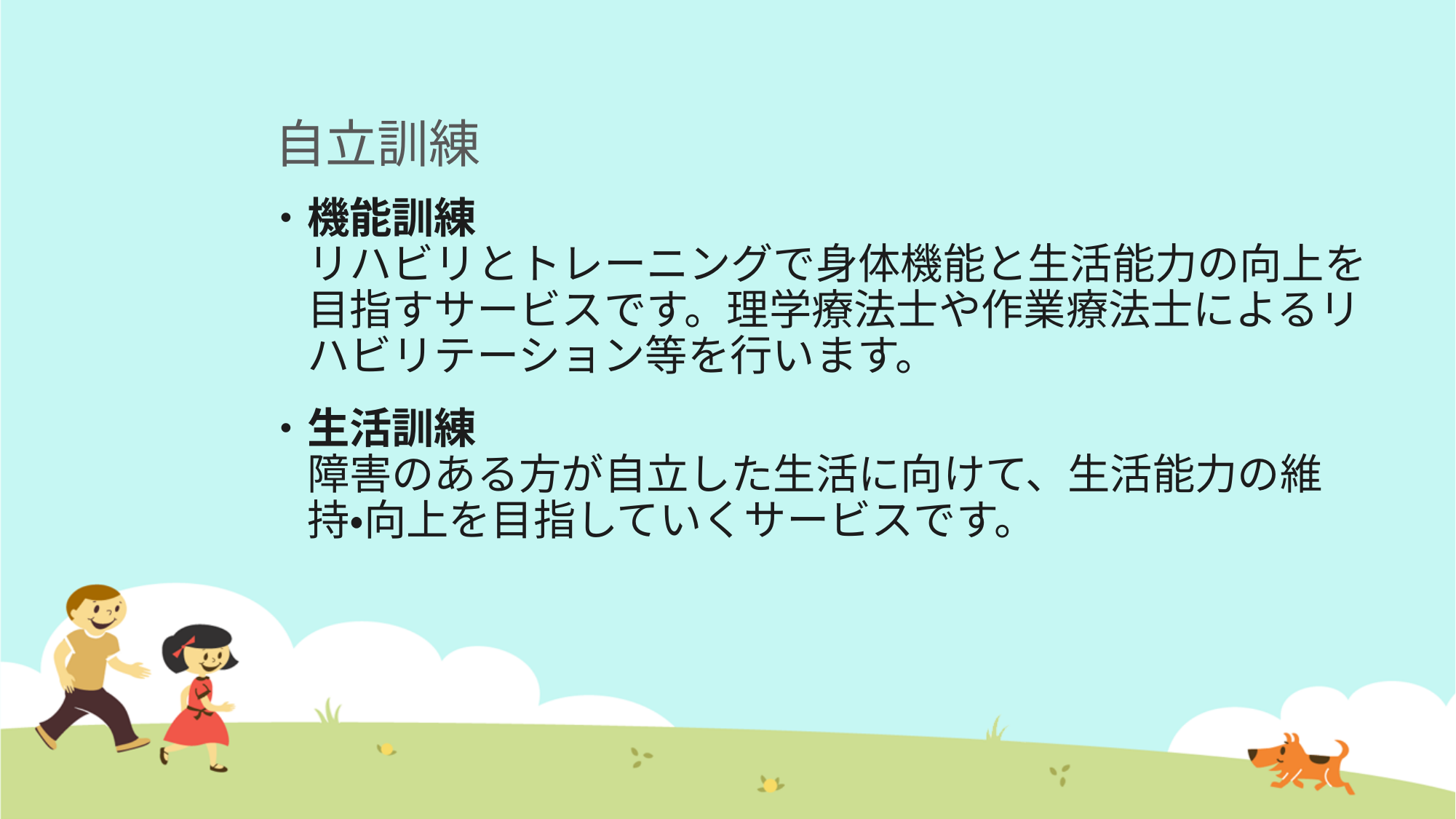

# 自立訓練
機能訓練
リハビリとトレーニングで身体機能と生活能力の向上を目指すサービスです。理学療法士や作業療法士によるリハビリテーション等を行います。
生活訓練
障害のある方が自立した生活に向けて、生活能力の維持・向上を目指していくサービスです。